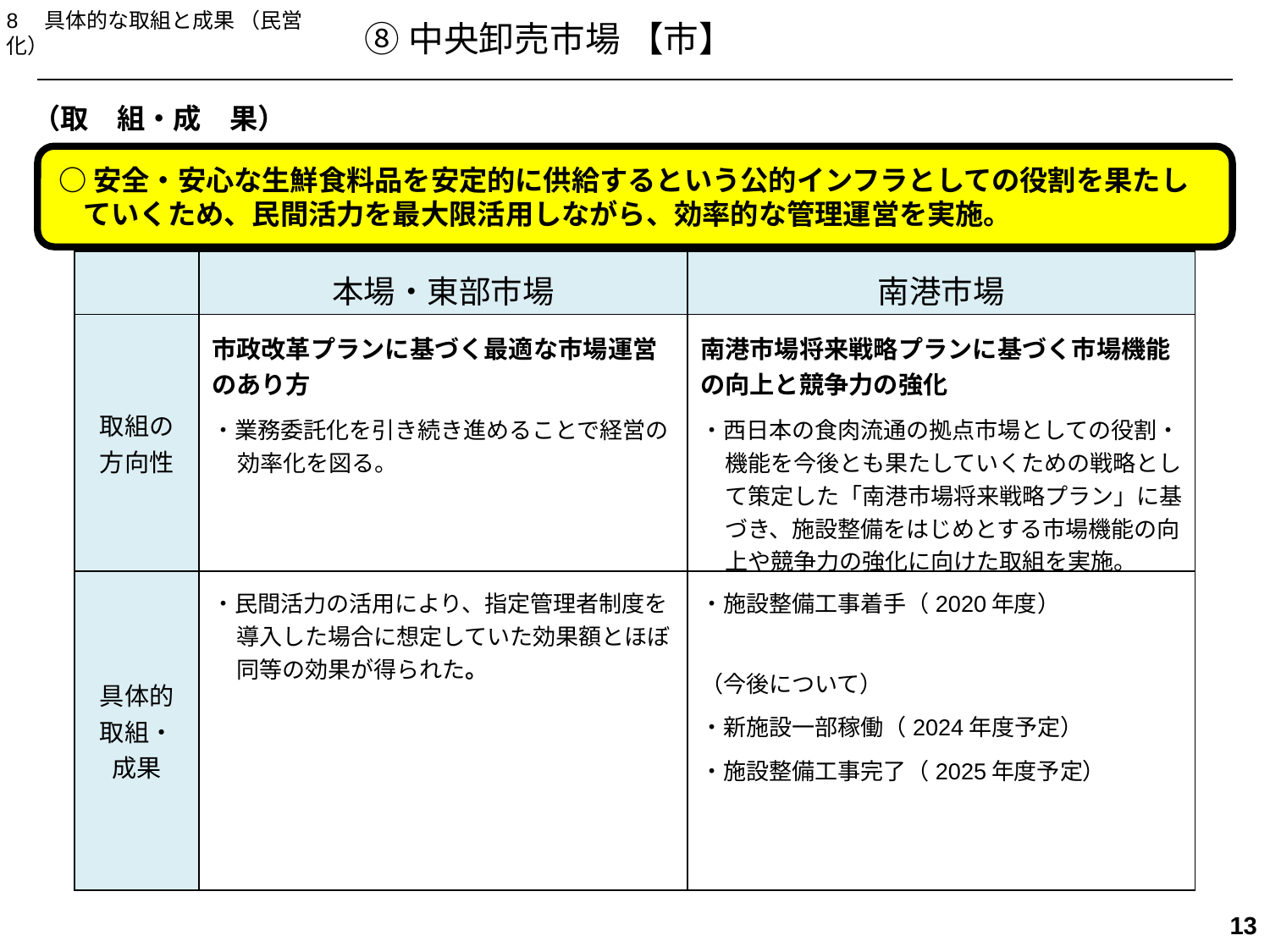

8　具体的な取組と成果 （民営化）
⑧中央卸売市場 【市】
（取　組・成　果）

○安全・安⼼な⽣鮮⾷料品を安定的に供給するという公的インフラとしての役割を果たしていくため、⺠間活⼒を最⼤限活⽤しながら、効率的な管理運営を実施。
|  | 本場・東部市場 | 南港市場 |
| --- | --- | --- |
| 取組の 方向性 | 市政改革プランに基づく最適な市場運営のあり方 ・業務委託化を引き続き進めることで経営の効率化を図る。 | 南港市場将来戦略プランに基づく市場機能の向上と競争力の強化 ・⻄⽇本の⾷⾁流通の拠点市場としての役割・機能を今後とも果たしていくための戦略として策定した「南港市場将来戦略プラン」に基づき、施設整備をはじめとする市場機能の向上や競争力の強化に向けた取組を実施。 |
| 具体的 取組・ 成果 | ・民間活力の活用により、指定管理者制度を導入した場合に想定していた効果額とほぼ同等の効果が得られた。 | ・施設整備工事着手（2020年度） （今後について） ・新施設一部稼働（2024年度予定） ・施設整備工事完了（2025年度予定） |
13